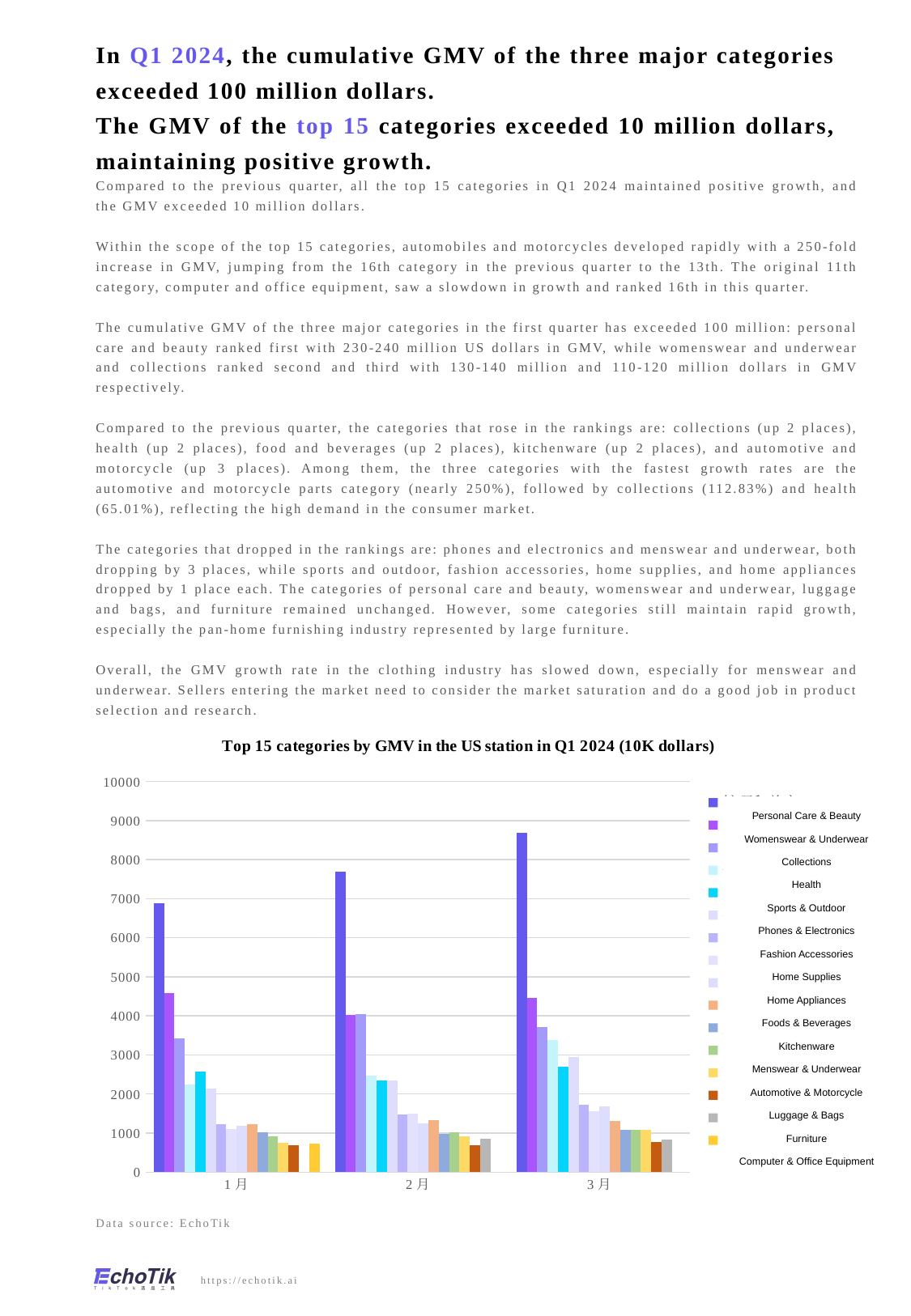

In Q1 2024, the cumulative GMV of the three major categories exceeded 100 million dollars.
The GMV of the top 15 categories exceeded 10 million dollars, maintaining positive growth.
Compared to the previous quarter, all the top 15 categories in Q1 2024 maintained positive growth, and the GMV exceeded 10 million dollars.

Within the scope of the top 15 categories, automobiles and motorcycles developed rapidly with a 250-fold increase in GMV, jumping from the 16th category in the previous quarter to the 13th. The original 11th category, computer and office equipment, saw a slowdown in growth and ranked 16th in this quarter.

The cumulative GMV of the three major categories in the first quarter has exceeded 100 million: personal care and beauty ranked first with 230-240 million US dollars in GMV, while womenswear and underwear and collections ranked second and third with 130-140 million and 110-120 million dollars in GMV respectively.

Compared to the previous quarter, the categories that rose in the rankings are: collections (up 2 places), health (up 2 places), food and beverages (up 2 places), kitchenware (up 2 places), and automotive and motorcycle (up 3 places). Among them, the three categories with the fastest growth rates are the automotive and motorcycle parts category (nearly 250%), followed by collections (112.83%) and health (65.01%), reflecting the high demand in the consumer market.

The categories that dropped in the rankings are: phones and electronics and menswear and underwear, both dropping by 3 places, while sports and outdoor, fashion accessories, home supplies, and home appliances dropped by 1 place each. The categories of personal care and beauty, womenswear and underwear, luggage and bags, and furniture remained unchanged. However, some categories still maintain rapid growth, especially the pan-home furnishing industry represented by large furniture.

Overall, the GMV growth rate in the clothing industry has slowed down, especially for menswear and underwear. Sellers entering the market need to consider the market saturation and do a good job in product selection and research.

### Chart: Top 15 categories by GMV in the US station in Q1 2024 (10K dollars)

| Category | 护理和美容 | 女士服装 | 收藏 | 健康 | 运动和户外 | 手机和电子产品 | 时尚配饰 | 家居用品 | 家用电器 | 食品与饮料 | 厨房用具 | 男士服装 | 汽车和摩托车 | 箱包 | 家具 | 计算机与办公设备 |
|---|---|---|---|---|---|---|---|---|---|---|---|---|---|---|---|---|
| 1月 | 6881.3 | 4578.5 | 3418.2 | 2249.1 | 2566.5 | 2137.3 | 1230.5 | 1109.4 | 1191.1 | 1223.3 | 1020.1 | 919.2 | 751.4 | 693.3 | None | 729.9 |
| 2月 | 7697.1 | 4027.2 | 4047.8 | 2476.0 | 2348.5 | 2353.4 | 1479.5 | 1497.6 | 1253.8 | 1338.0 | 970.3 | 1020.0 | 915.8 | 694.1 | 860.1 | None |
| 3月 | 8683.2 | 4466.8 | 3711.3 | 3389.0 | 2701.9 | 2949.6 | 1725.9 | 1557.4 | 1673.7 | 1314.7 | 1080.6 | 1089.3 | 1080.5 | 775.5 | 829.1 | None |
Personal Care & Beauty
Womenswear & Underwear
Collections
Health
Sports & Outdoor
Phones & Electronics
Fashion Accessories
Home Supplies
Home Appliances
Foods & Beverages
Kitchenware
Menswear & Underwear
Automotive & Motorcycle
Luggage & Bags
Furniture
Computer & Office Equipment
Data source: EchoTik